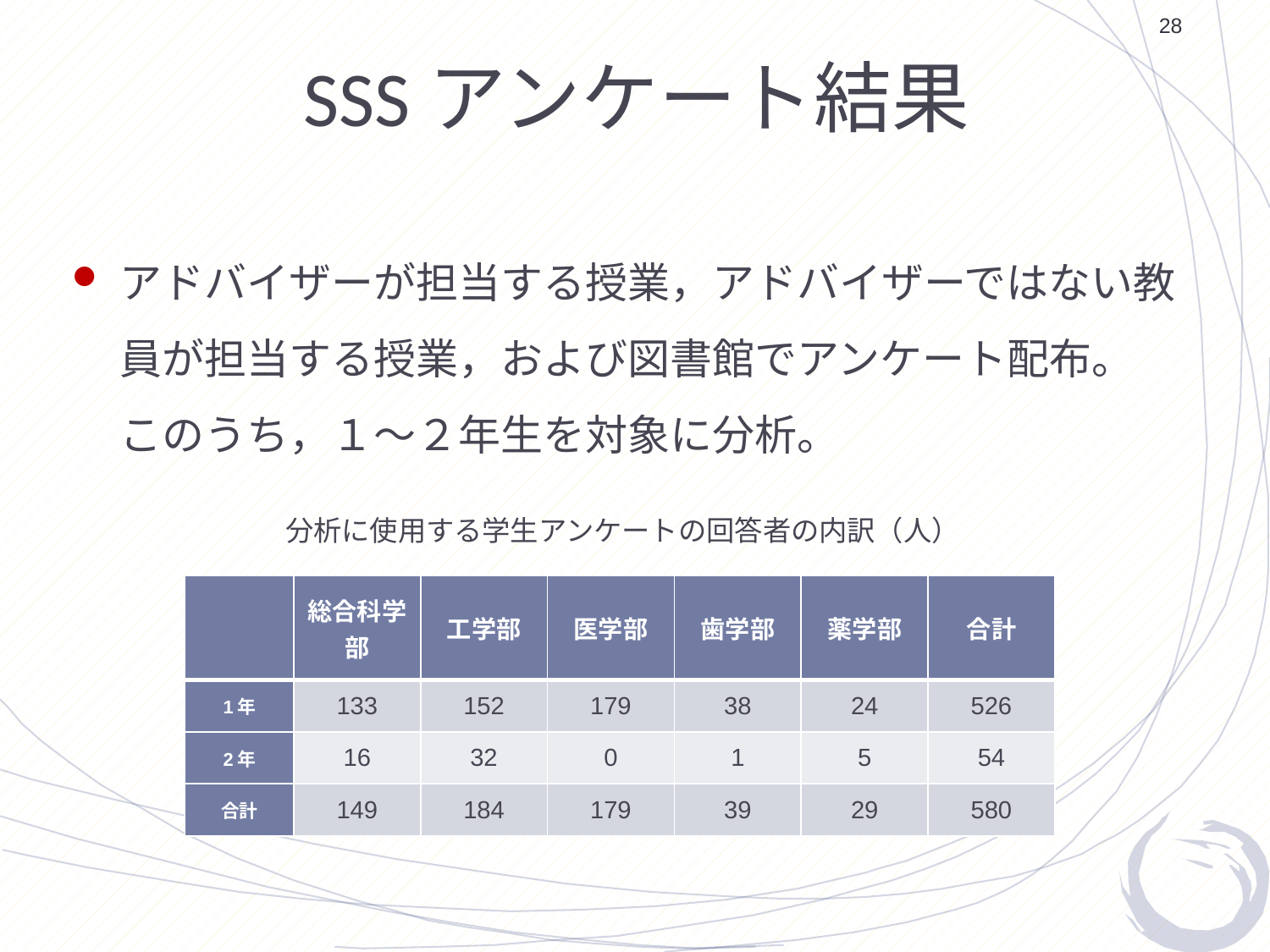

28
# SSSアンケート結果
アドバイザーが担当する授業，アドバイザーではない教員が担当する授業，および図書館でアンケート配布。　このうち，１～２年生を対象に分析。

　分析に使用する学生アンケートの回答者の内訳（人）

|  | 総合科学部 | 工学部 | 医学部 | 歯学部 | 薬学部 | 合計 |
| --- | --- | --- | --- | --- | --- | --- |
| 1年 | 133 | 152 | 179 | 38 | 24 | 526 |
| 2年 | 16 | 32 | 0 | 1 | 5 | 54 |
| 合計 | 149 | 184 | 179 | 39 | 29 | 580 |